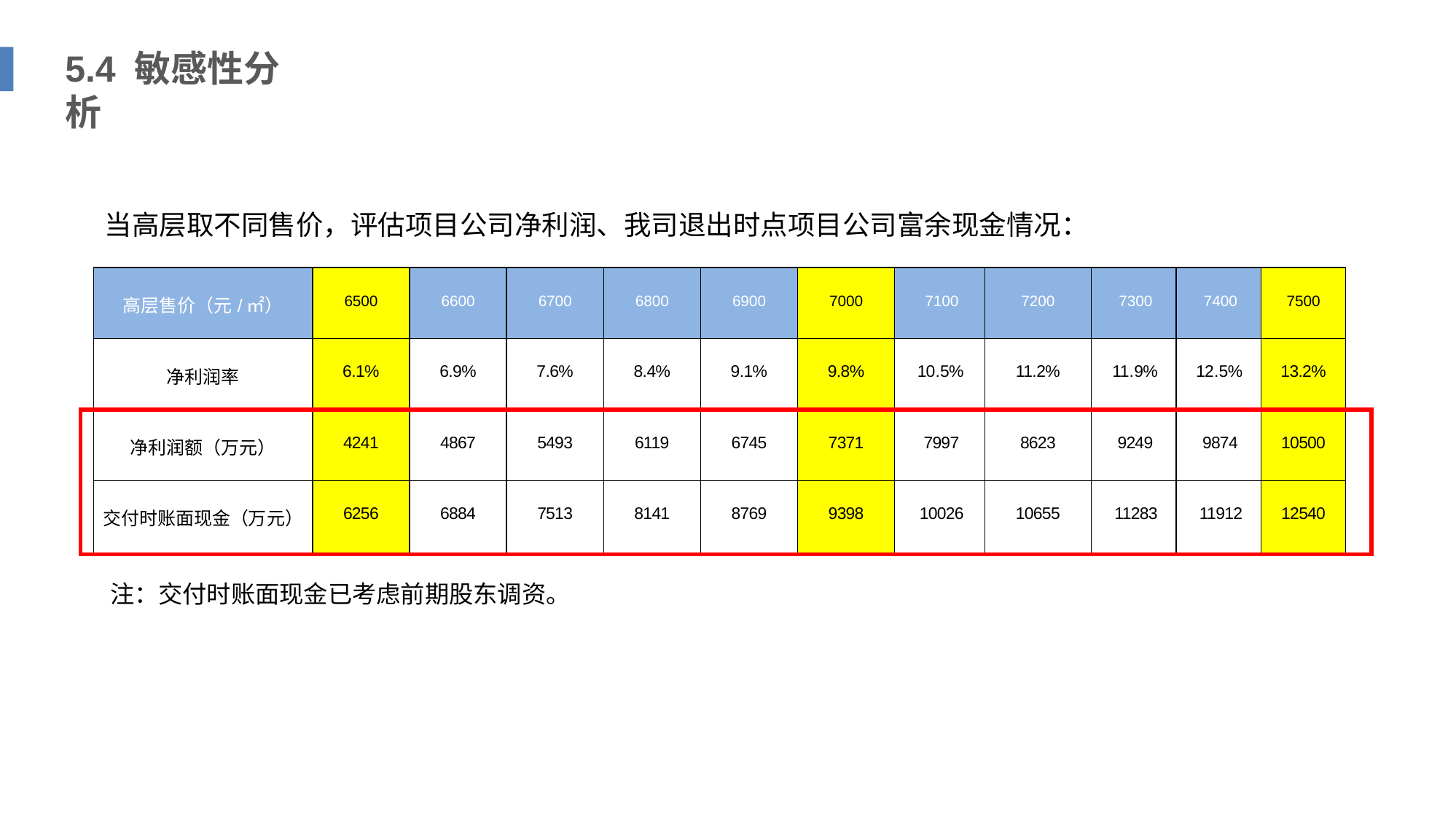

# 5.4 敏感性分析
当高层取不同售价，评估项目公司净利润、我司退出时点项目公司富余现金情况：
|  | 高层售价（元/㎡） | 6500 | 6600 | 6700 | 6800 | 6900 | 7000 | 7100 | 7200 | 7300 | 7400 | 7500 |  |
| --- | --- | --- | --- | --- | --- | --- | --- | --- | --- | --- | --- | --- | --- |
|  | 净利润率 | 6.1% | 6.9% | 7.6% | 8.4% | 9.1% | 9.8% | 10.5% | 11.2% | 11.9% | 12.5% | 13.2% |  |
|  | 净利润额（万元） | 4241 | 4867 | 5493 | 6119 | 6745 | 7371 | 7997 | 8623 | 9249 | 9874 | 10500 |  |
|  | 交付时账面现金（万元） | 6256 | 6884 | 7513 | 8141 | 8769 | 9398 | 10026 | 10655 | 11283 | 11912 | 12540 |  |
注：交付时账面现金已考虑前期股东调资。